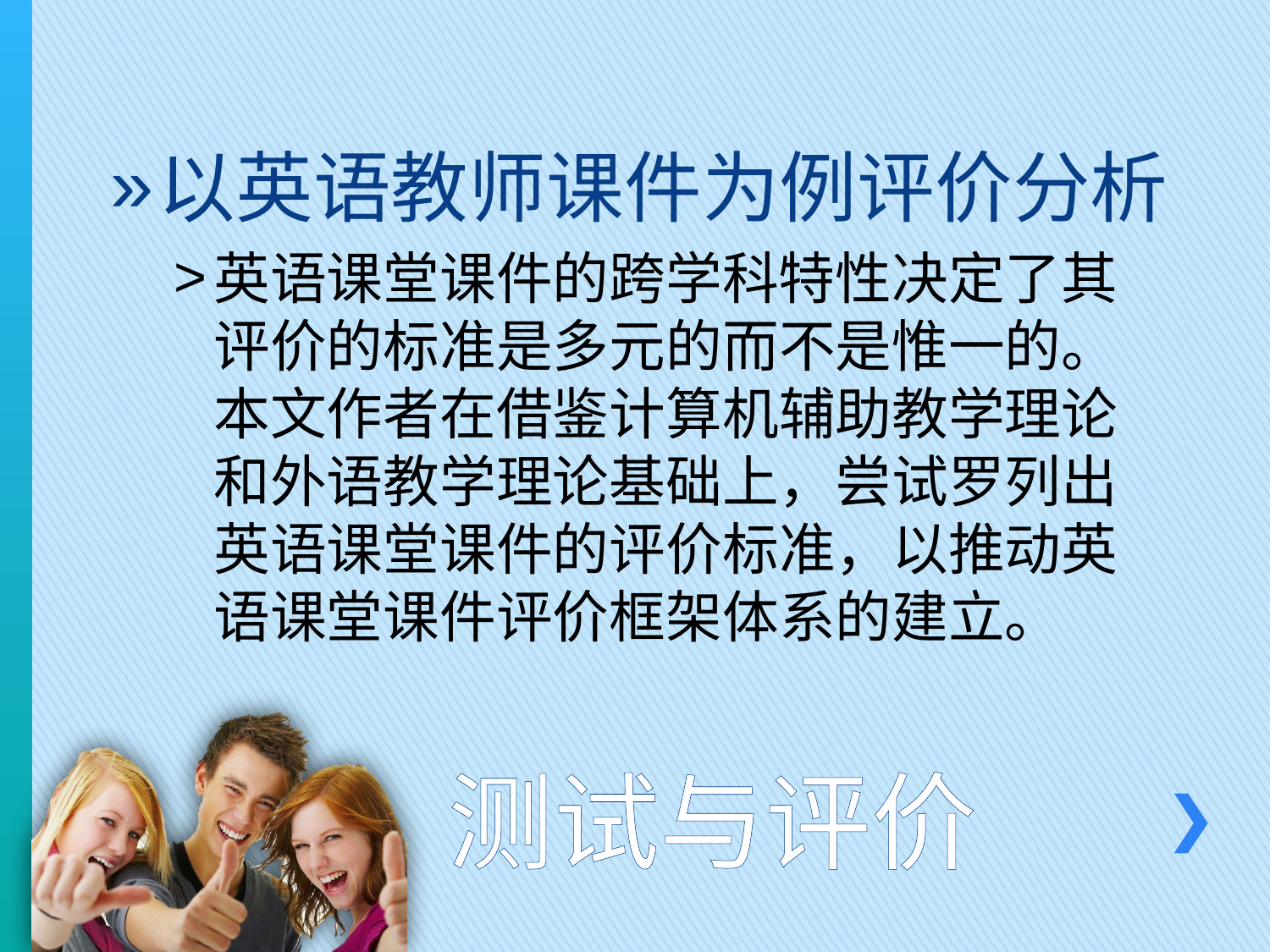

以英语教师课件为例评价分析
英语课堂课件的跨学科特性决定了其评价的标准是多元的而不是惟一的。本文作者在借鉴计算机辅助教学理论和外语教学理论基础上，尝试罗列出英语课堂课件的评价标准，以推动英语课堂课件评价框架体系的建立。

# 测试与评价